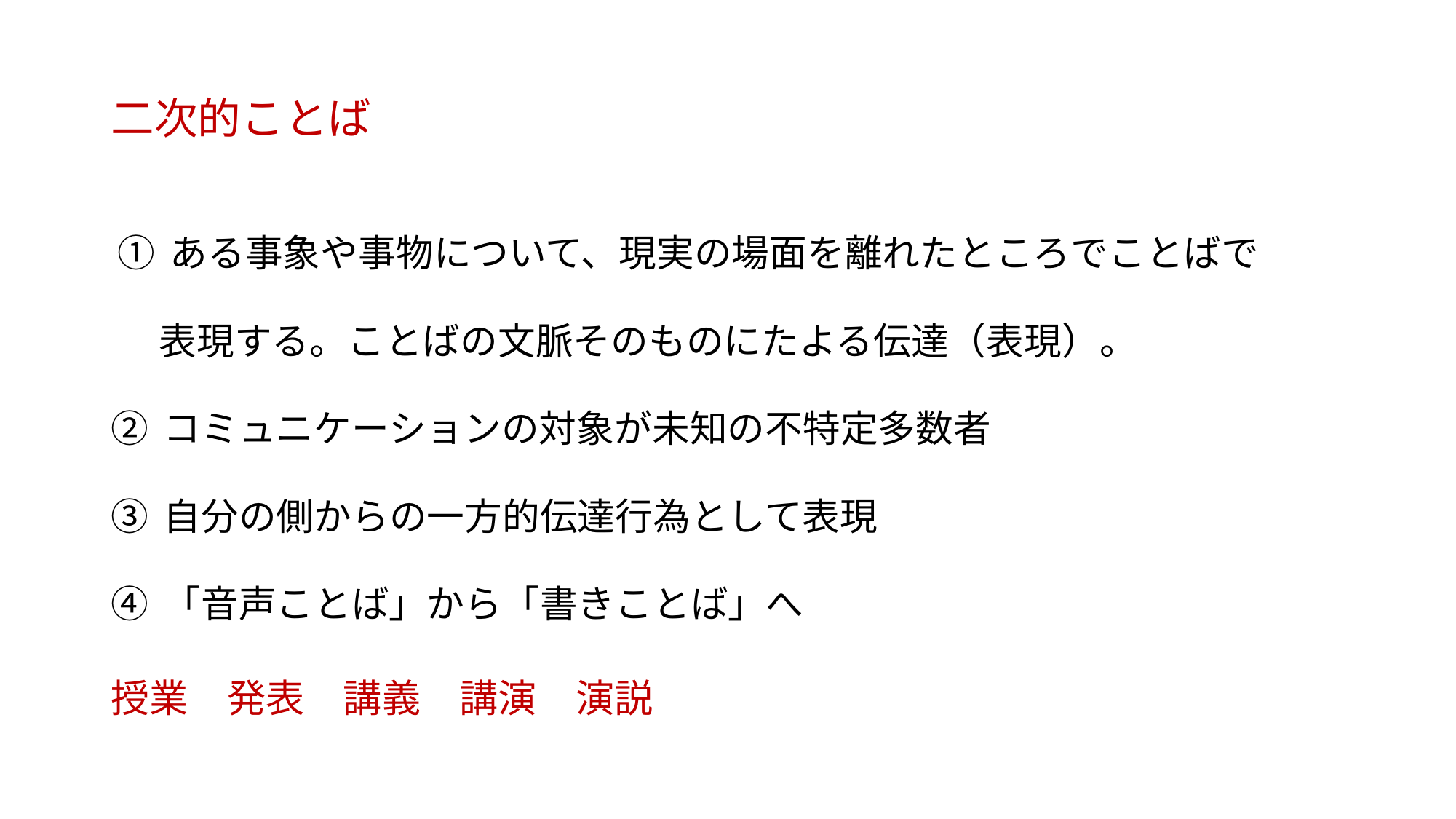

# 二次的ことば
 ① ある事象や事物について、現実の場面を離れたところでことばで
     表現する。ことばの文脈そのものにたよる伝達（表現）。
② コミュニケーションの対象が未知の不特定多数者
③ 自分の側からの一方的伝達行為として表現
④ 「音声ことば」から「書きことば」へ

授業　発表　講義　講演　演説